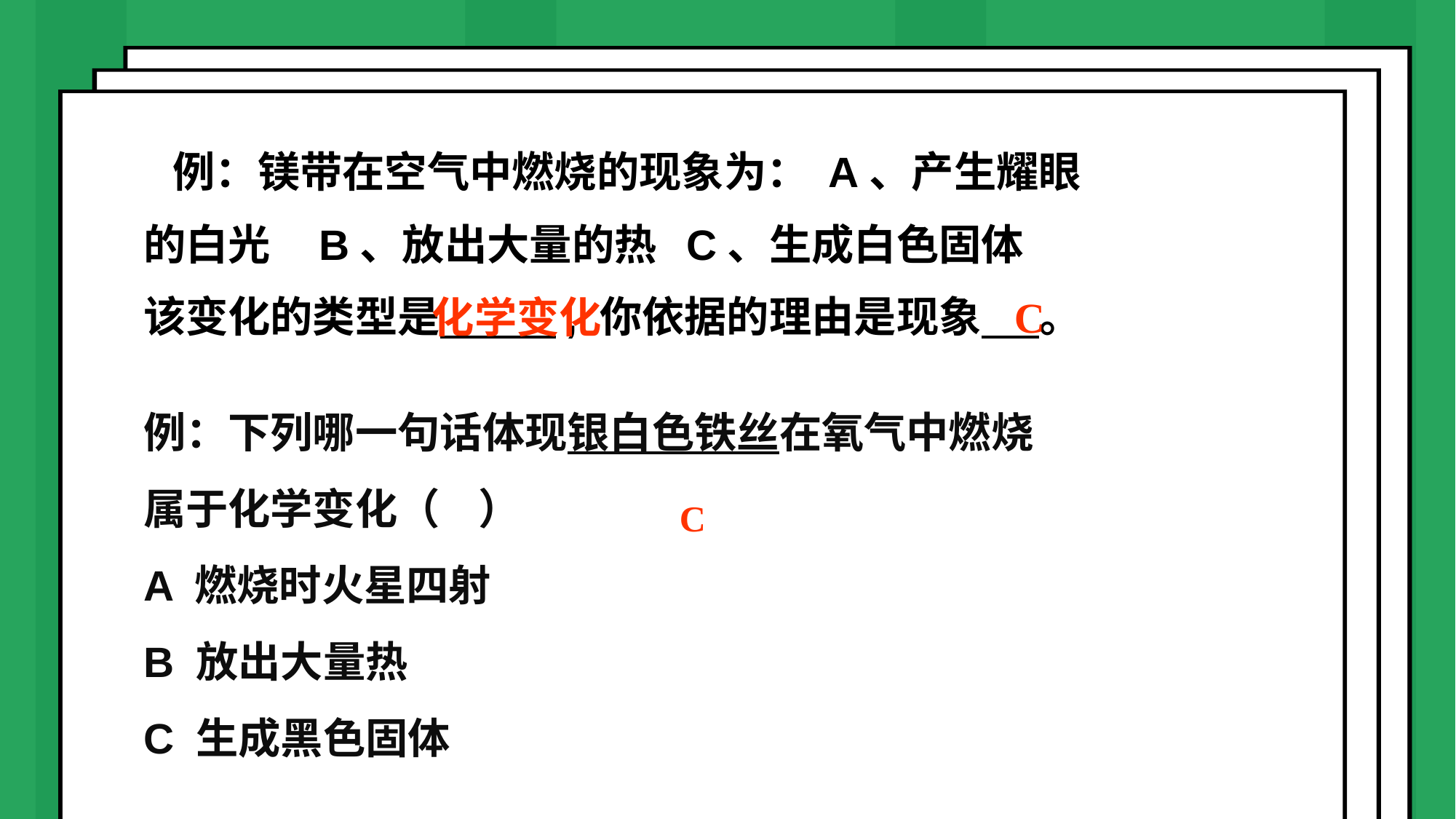

例：镁带在空气中燃烧的现象为： A、产生耀眼
的白光    B、放出大量的热  C、生成白色固体
该变化的类型是            , 你依据的理由是现象      。

化学变化
C
例：下列哪一句话体现银白色铁丝在氧气中燃烧属于化学变化（    ）
A 燃烧时火星四射
B 放出大量热
C 生成黑色固体
C